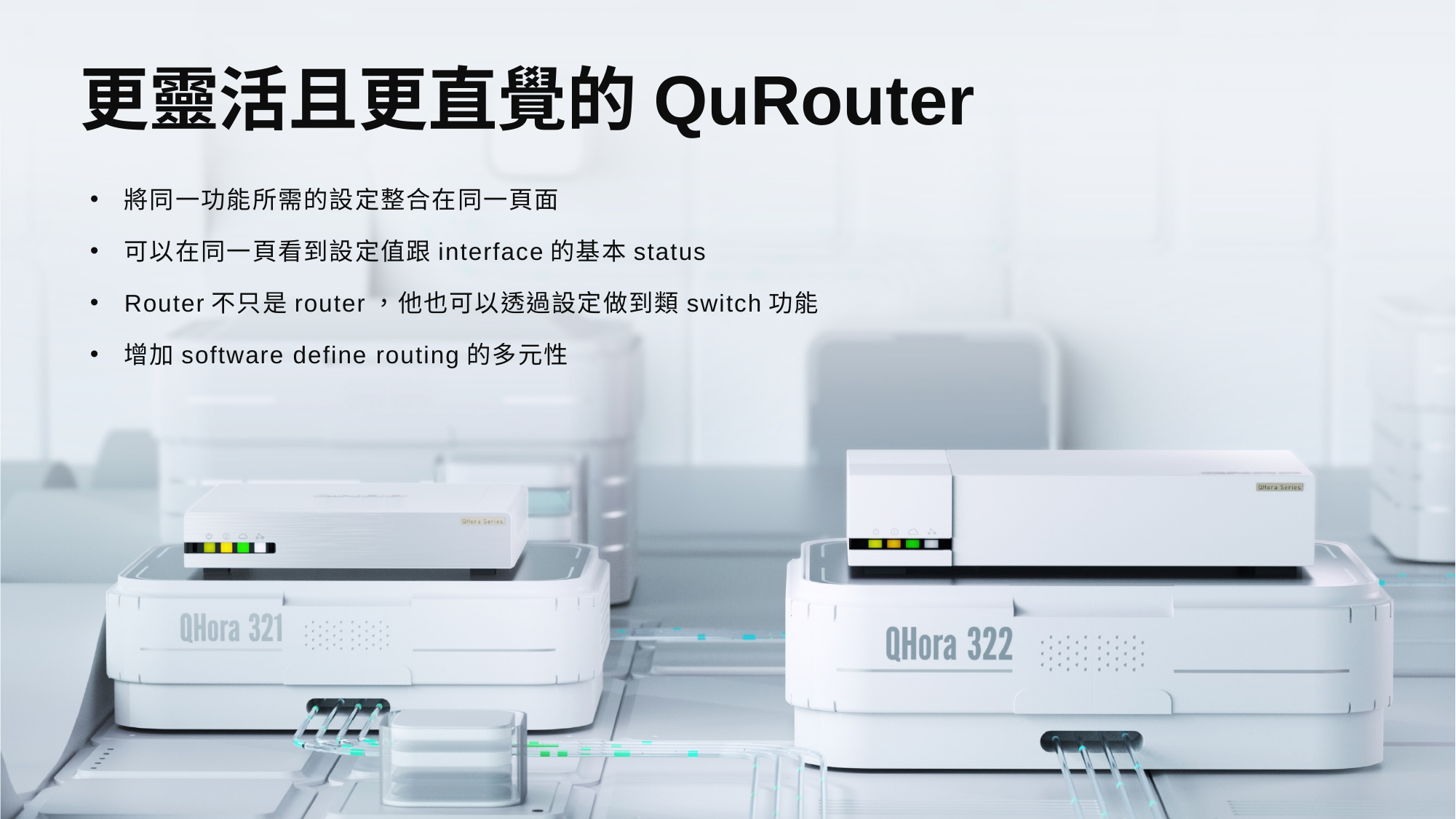

更靈活且更直覺的QuRouter
將同一功能所需的設定整合在同一頁面
可以在同一頁看到設定值跟interface的基本status
Router不只是router，他也可以透過設定做到類switch功能
增加software define routing的多元性